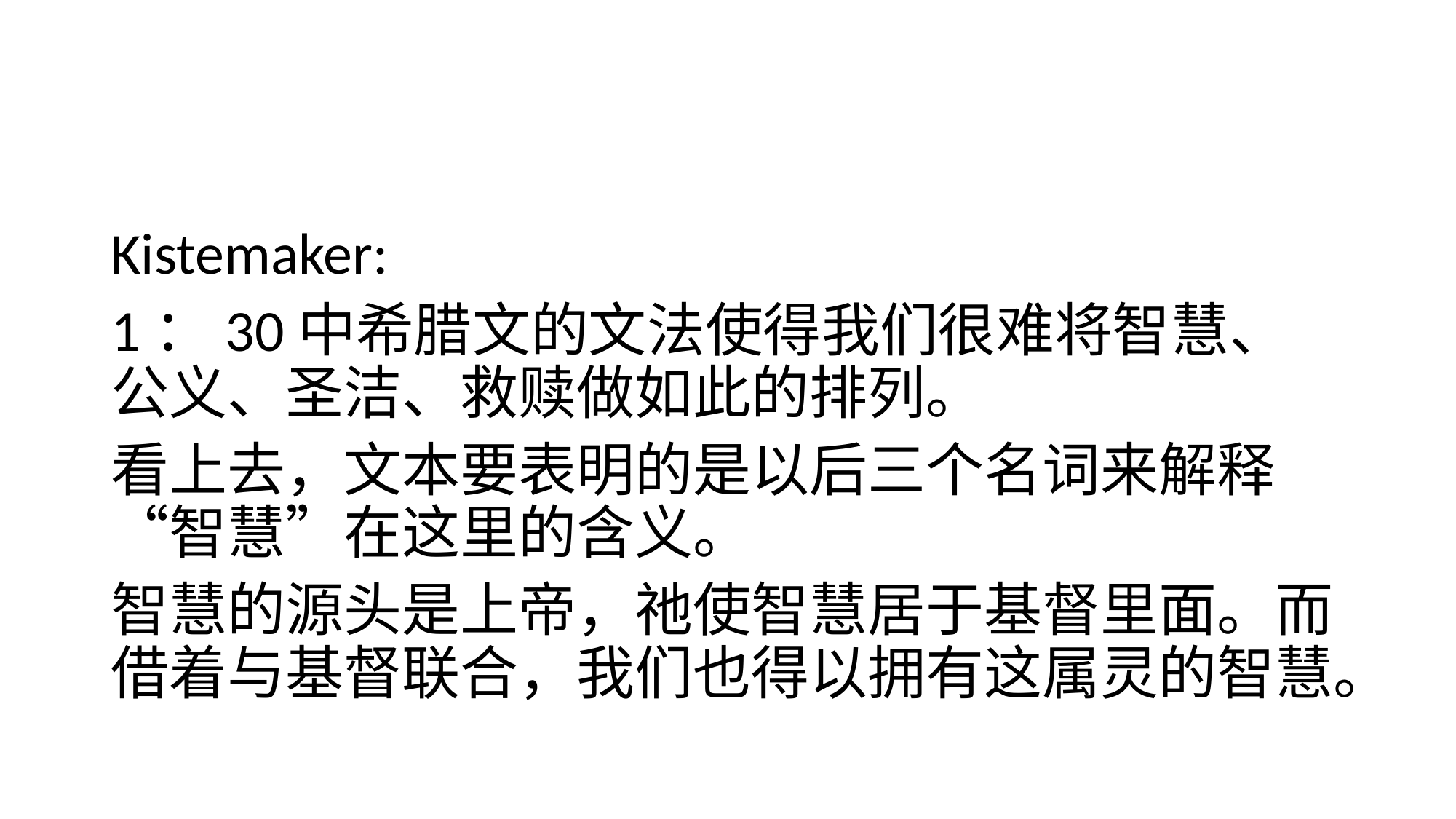

#
Kistemaker:
1：30中希腊文的文法使得我们很难将智慧、公义、圣洁、救赎做如此的排列。
看上去，文本要表明的是以后三个名词来解释“智慧”在这里的含义。
智慧的源头是上帝，祂使智慧居于基督里面。而借着与基督联合，我们也得以拥有这属灵的智慧。